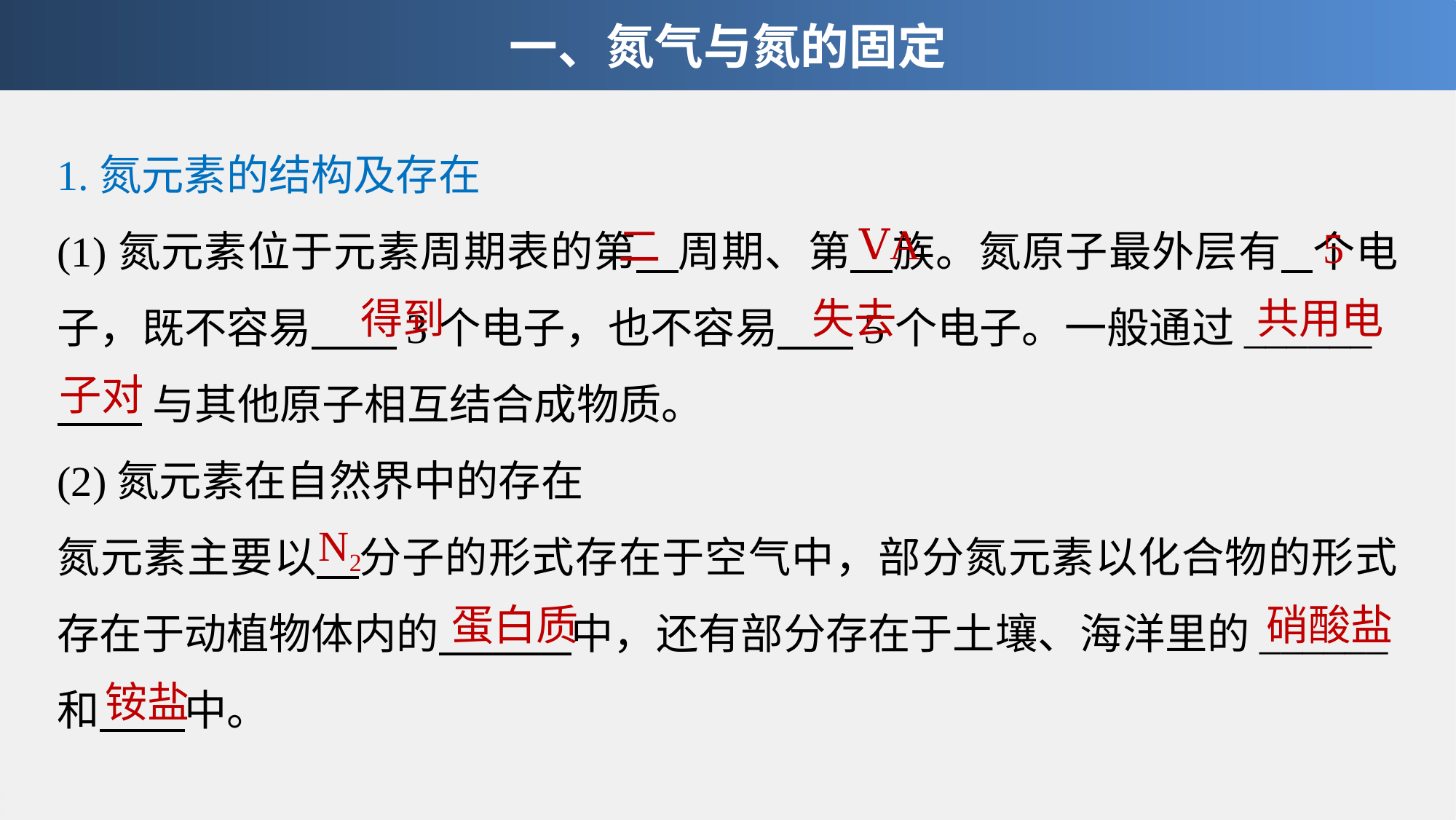

一、氮气与氮的固定
1.氮元素的结构及存在
(1)氮元素位于元素周期表的第    周期、第    族。氮原子最外层有   个电子，既不容易         3个电子，也不容易        5个电子。一般通过______
         与其他原子相互结合成物质。
(2)氮元素在自然界中的存在
氮元素主要以    分子的形式存在于空气中，部分氮元素以化合物的形式存在于动植物体内的              中，还有部分存在于土壤、海洋里的______
和         中。
ⅤA
二
5
失去
共用电
得到
子对
N2
硝酸盐
蛋白质
铵盐